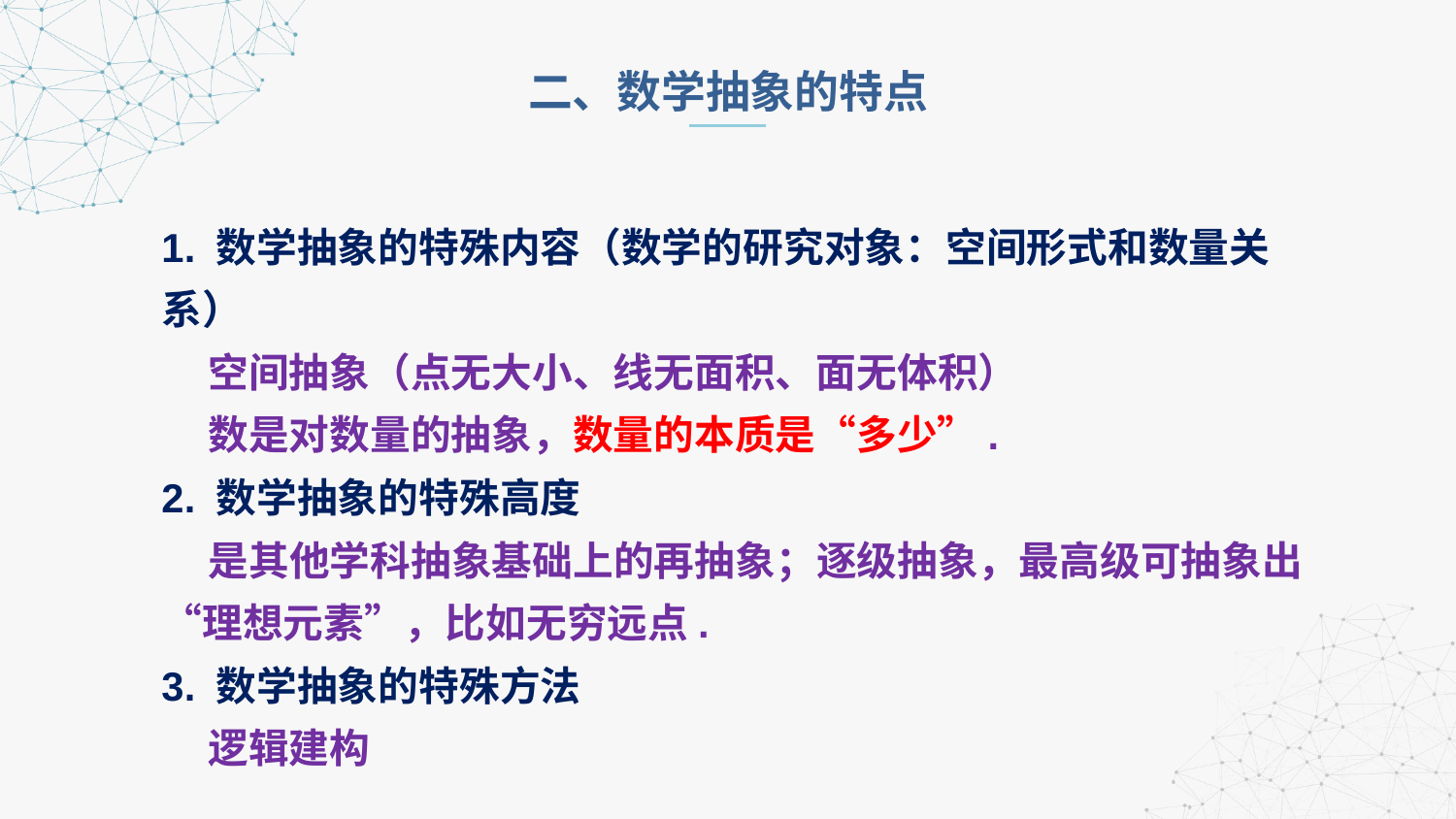

二、数学抽象的特点
1. 数学抽象的特殊内容（数学的研究对象：空间形式和数量关系）
    空间抽象（点无大小、线无面积、面无体积）
    数是对数量的抽象，数量的本质是“多少”.
2. 数学抽象的特殊高度
    是其他学科抽象基础上的再抽象；逐级抽象，最高级可抽象出“理想元素”，比如无穷远点.
3. 数学抽象的特殊方法
    逻辑建构